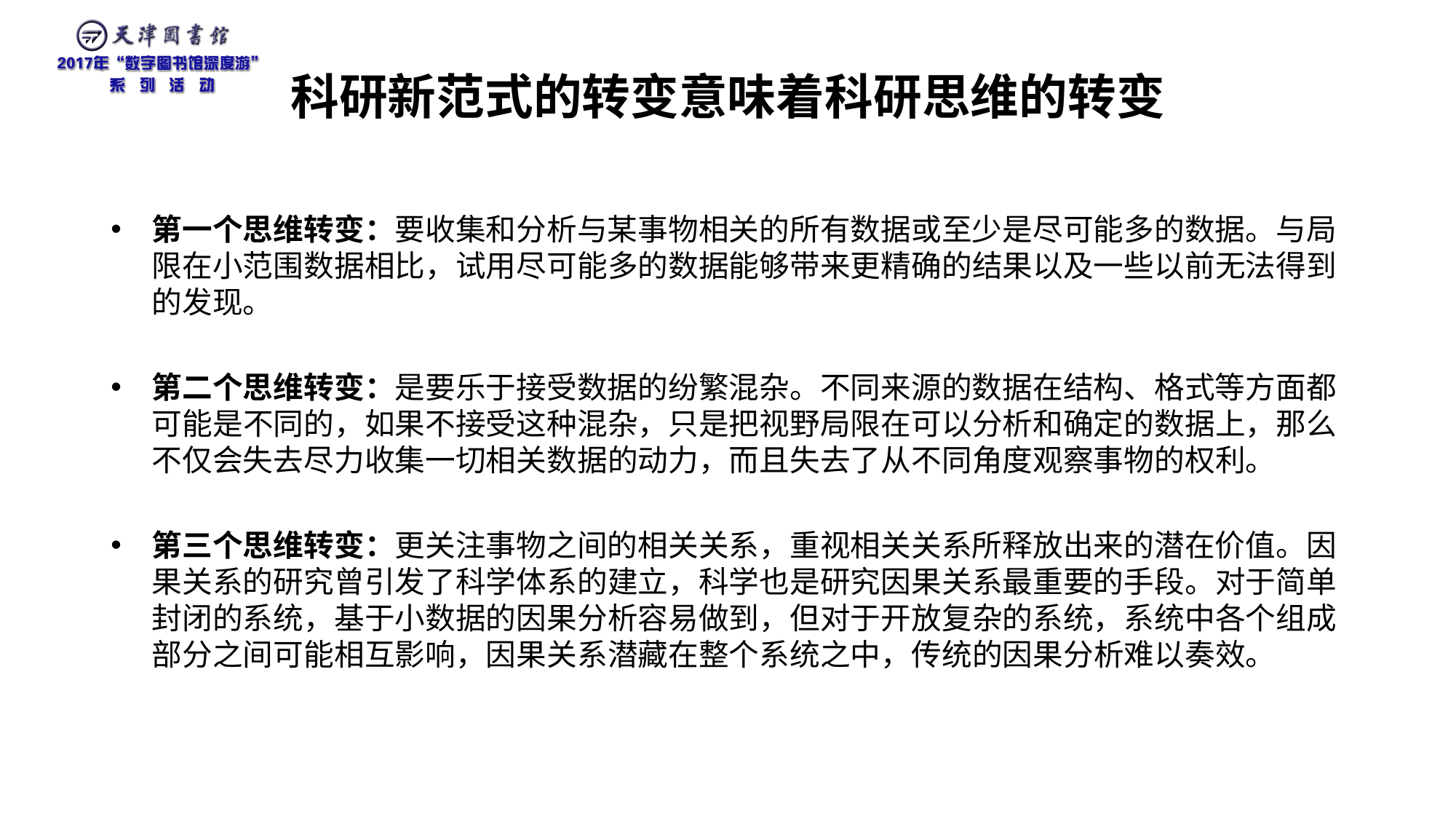

# 科研新范式的转变意味着科研思维的转变
第一个思维转变：要收集和分析与某事物相关的所有数据或至少是尽可能多的数据。与局限在小范围数据相比，试用尽可能多的数据能够带来更精确的结果以及一些以前无法得到的发现。

第二个思维转变：是要乐于接受数据的纷繁混杂。不同来源的数据在结构、格式等方面都可能是不同的，如果不接受这种混杂，只是把视野局限在可以分析和确定的数据上，那么不仅会失去尽力收集一切相关数据的动力，而且失去了从不同角度观察事物的权利。

第三个思维转变：更关注事物之间的相关关系，重视相关关系所释放出来的潜在价值。因果关系的研究曾引发了科学体系的建立，科学也是研究因果关系最重要的手段。对于简单封闭的系统，基于小数据的因果分析容易做到，但对于开放复杂的系统，系统中各个组成部分之间可能相互影响，因果关系潜藏在整个系统之中，传统的因果分析难以奏效。